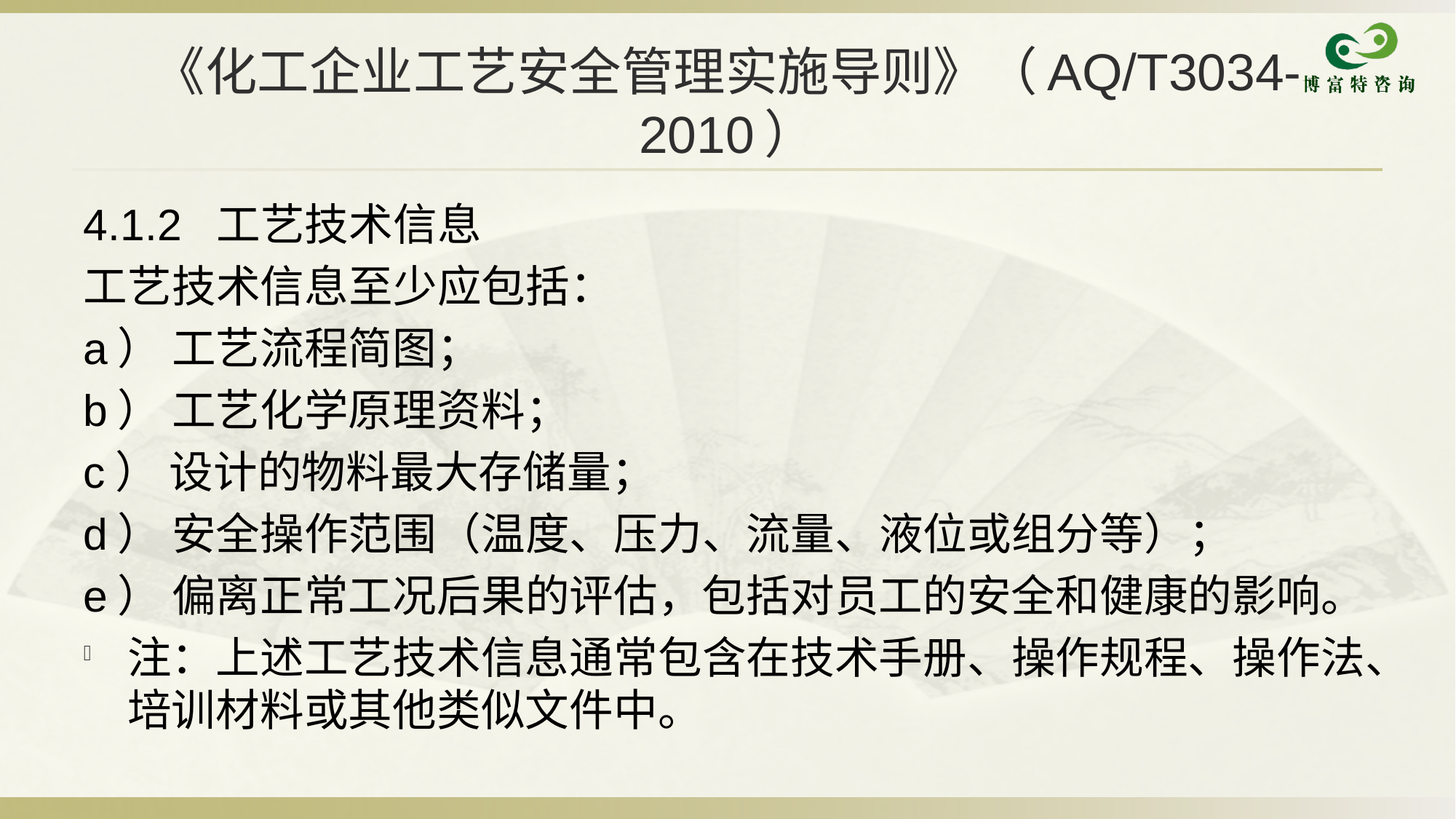

# 《化工企业工艺安全管理实施导则》（AQ/T3034-2010）
4.1.2  工艺技术信息
工艺技术信息至少应包括：
a） 工艺流程简图；
b） 工艺化学原理资料；
c） 设计的物料最大存储量；
d） 安全操作范围（温度、压力、流量、液位或组分等）；
e） 偏离正常工况后果的评估，包括对员工的安全和健康的影响。
注：上述工艺技术信息通常包含在技术手册、操作规程、操作法、培训材料或其他类似文件中。